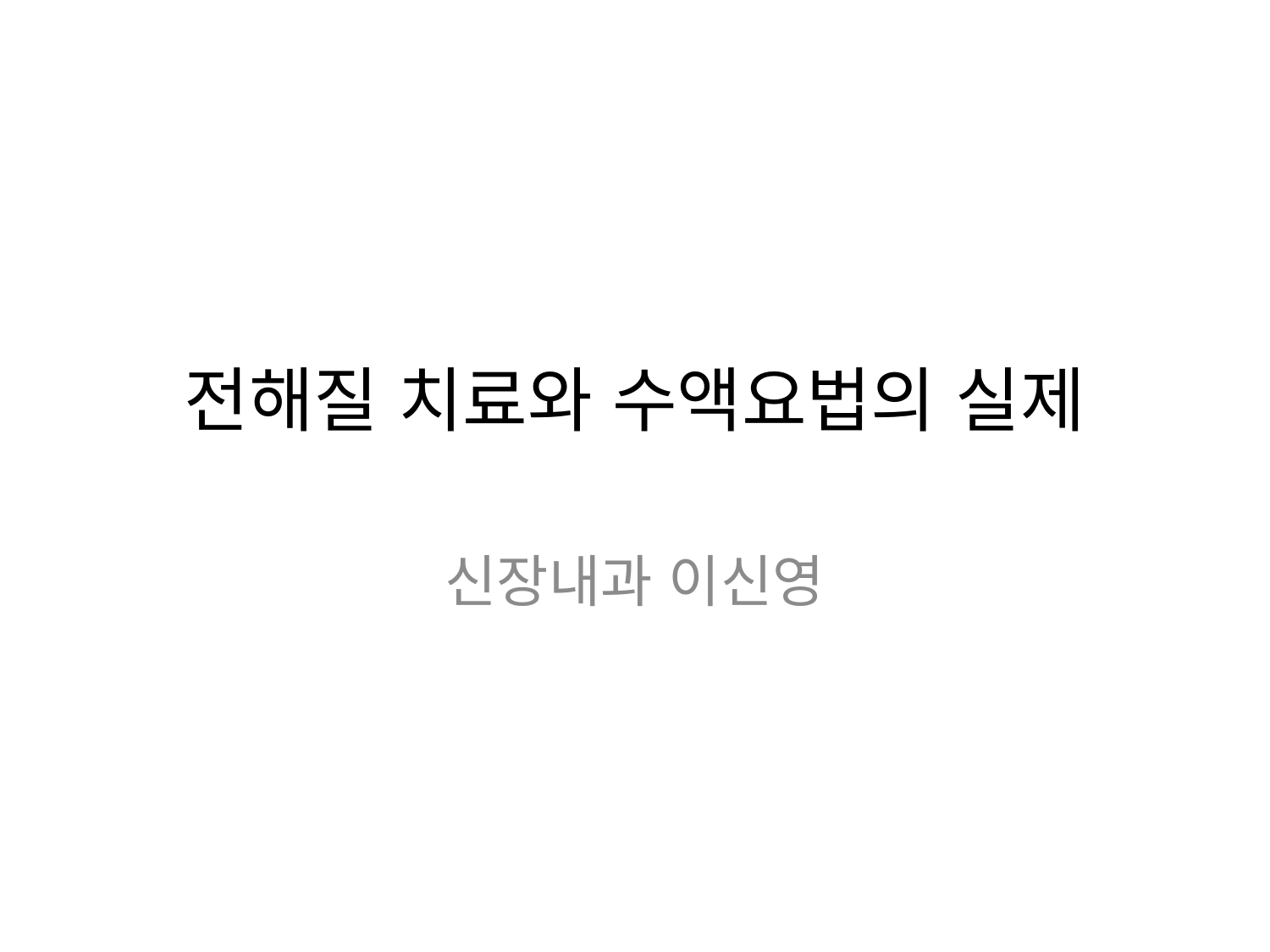

# 전해질 치료와 수액요법의 실제
신장내과 이신영